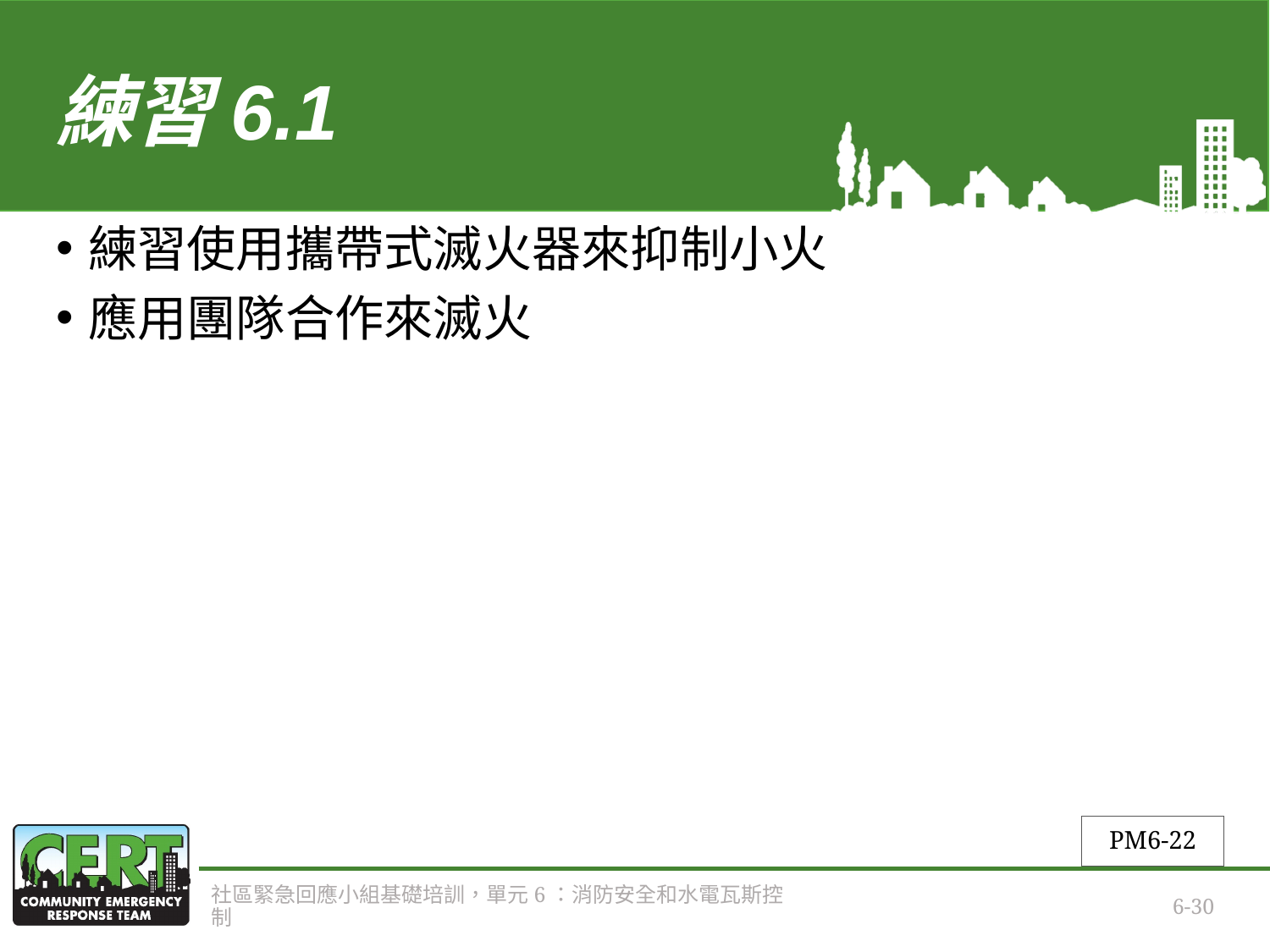

# 練習6.1
練習使用攜帶式滅火器來抑制小火
應用團隊合作來滅火
PM6-22
社區緊急回應小組基礎培訓，單元6：消防安全和水電瓦斯控制
6-30